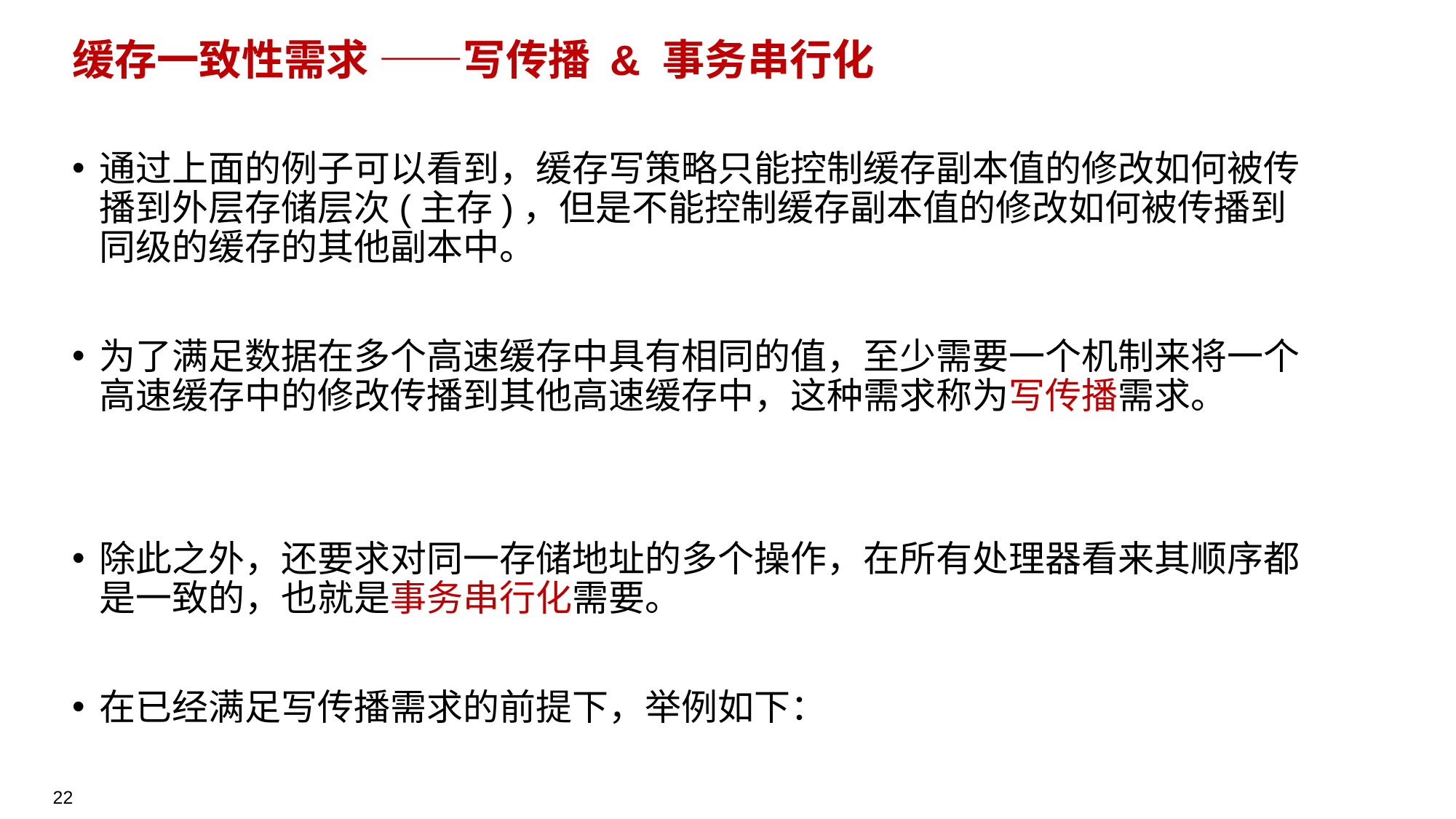

# 缓存一致性需求 ——写传播 & 事务串行化
通过上面的例子可以看到，缓存写策略只能控制缓存副本值的修改如何被传播到外层存储层次(主存)，但是不能控制缓存副本值的修改如何被传播到同级的缓存的其他副本中。

为了满足数据在多个高速缓存中具有相同的值，至少需要一个机制来将一个高速缓存中的修改传播到其他高速缓存中，这种需求称为写传播需求。

除此之外，还要求对同一存储地址的多个操作，在所有处理器看来其顺序都是一致的，也就是事务串行化需要。

在已经满足写传播需求的前提下，举例如下：